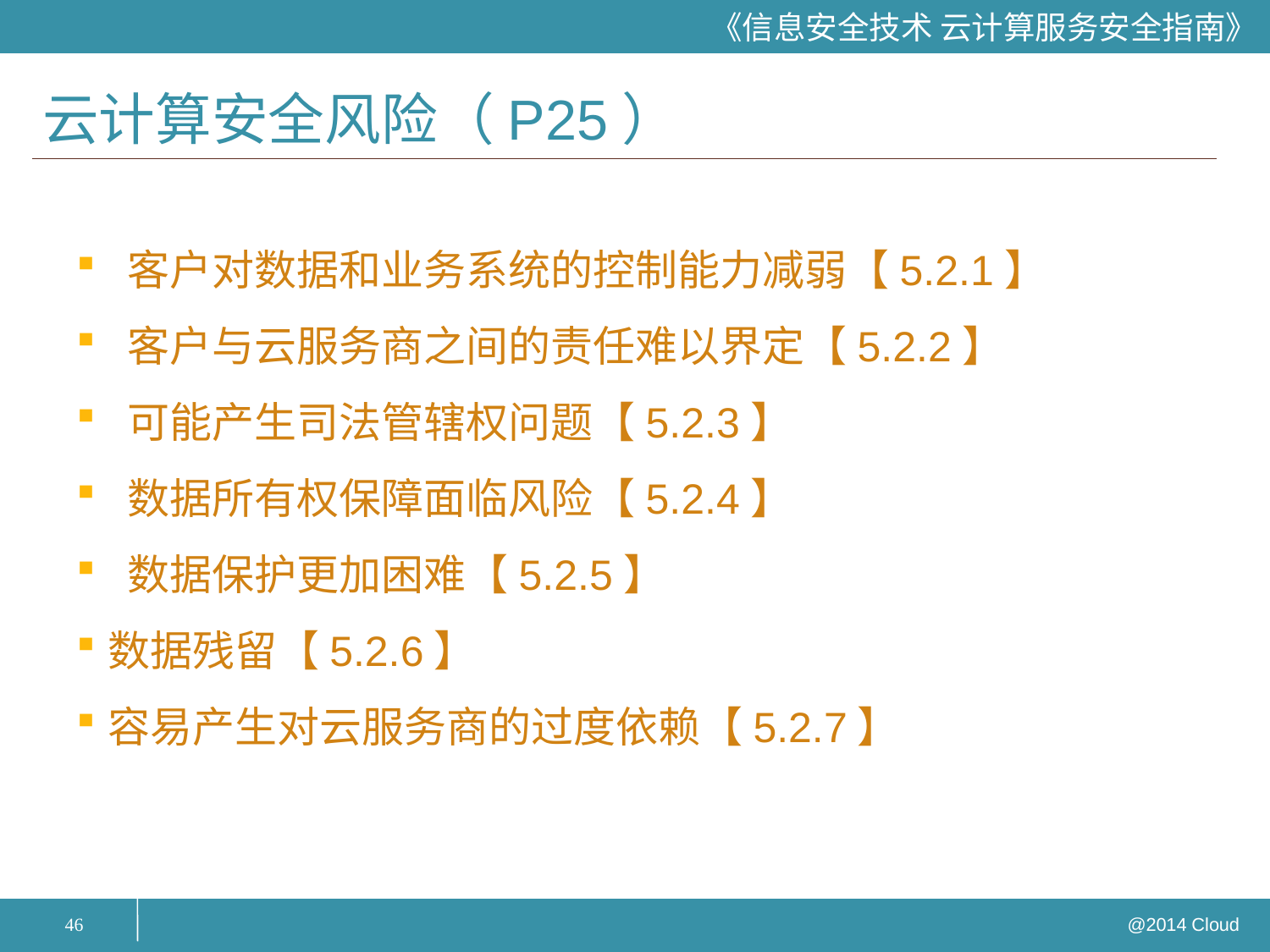

# 云计算安全风险（P25）
 客户对数据和业务系统的控制能力减弱【5.2.1】
 客户与云服务商之间的责任难以界定【5.2.2】
 可能产生司法管辖权问题【5.2.3】
 数据所有权保障面临风险【5.2.4】
 数据保护更加困难【5.2.5】
数据残留【5.2.6】
容易产生对云服务商的过度依赖【5.2.7】
46